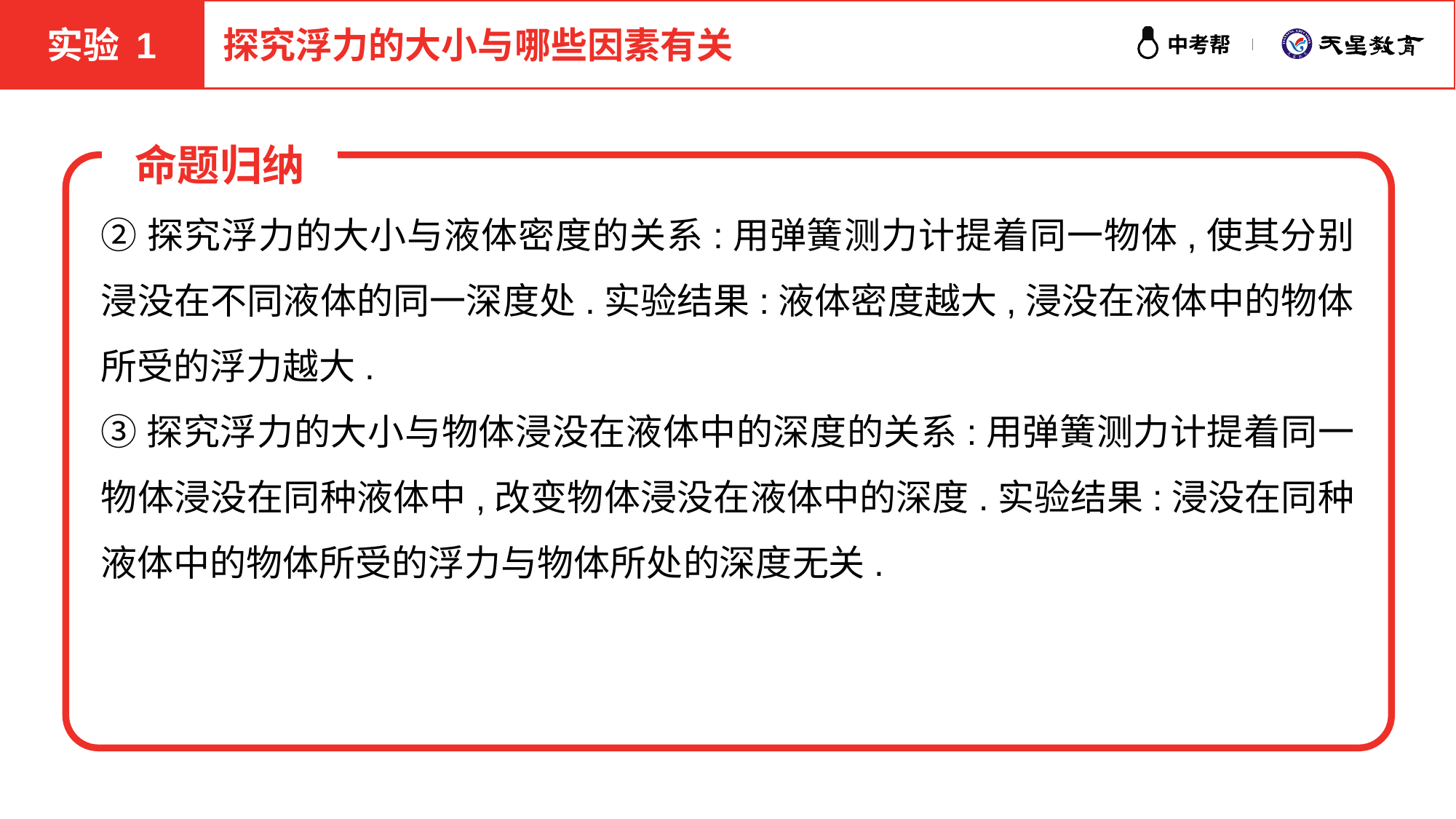

实验 1
探究浮力的大小与哪些因素有关
命题归纳

②探究浮力的大小与液体密度的关系:用弹簧测力计提着同一物体,使其分别浸没在不同液体的同一深度处.实验结果:液体密度越大,浸没在液体中的物体所受的浮力越大.
③探究浮力的大小与物体浸没在液体中的深度的关系:用弹簧测力计提着同一物体浸没在同种液体中,改变物体浸没在液体中的深度.实验结果:浸没在同种液体中的物体所受的浮力与物体所处的深度无关.